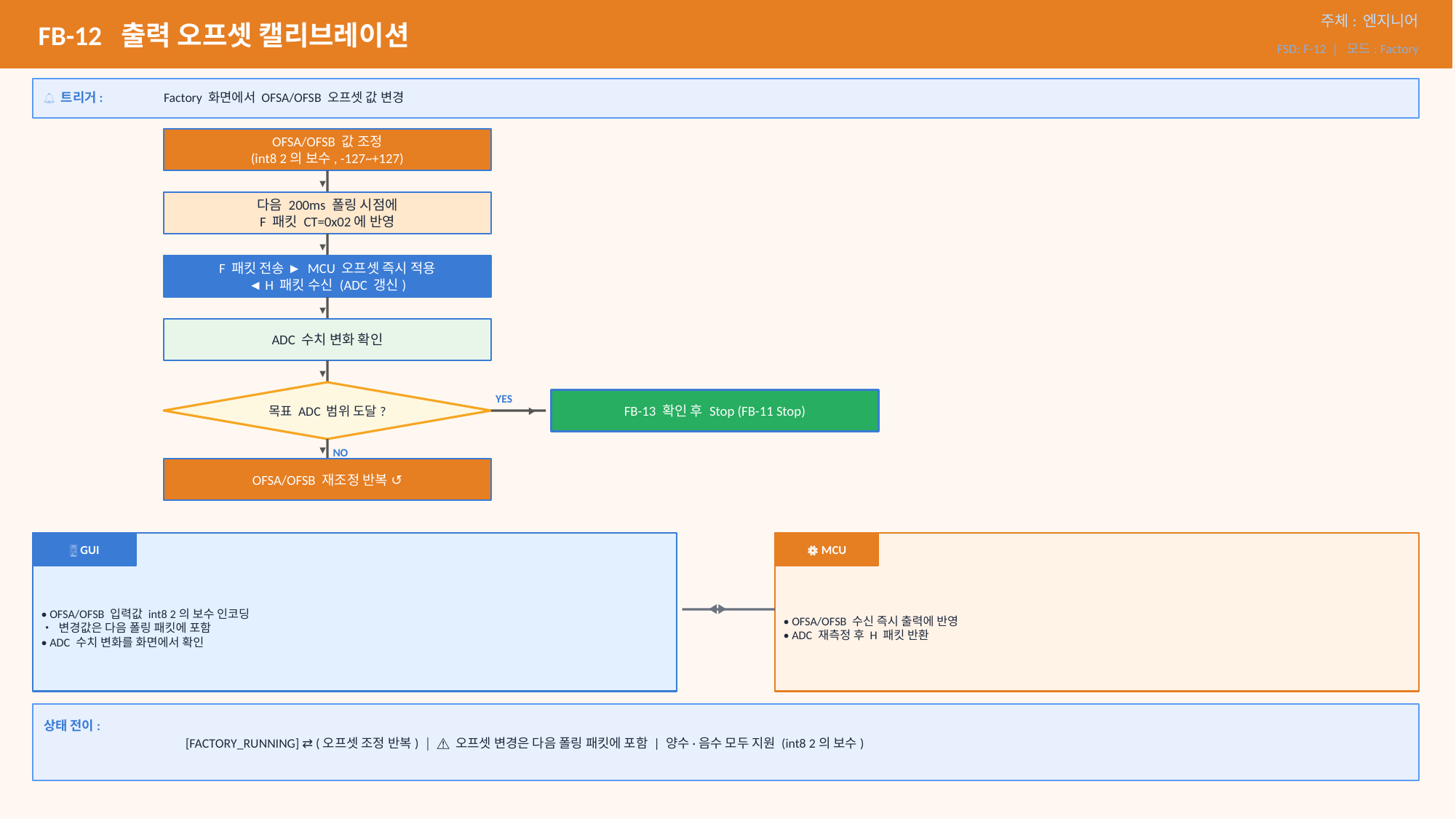

FB-12  출력 오프셋 캘리브레이션
주체: 엔지니어
FSD: F-12  |  모드: Factory

🔔 트리거:
Factory 화면에서 OFSA/OFSB 오프셋 값 변경

OFSA/OFSB 값 조정
(int8 2의 보수, -127~+127)

▼

다음 200ms 폴링 시점에
F 패킷 CT=0x02에 반영

▼

F 패킷 전송 ► MCU 오프셋 즉시 적용
◄ H 패킷 수신 (ADC 갱신)

▼

ADC 수치 변화 확인

▼

목표 ADC 범위 도달?
YES

FB-13 확인 후 Stop (FB-11 Stop)
▶

▼
NO

OFSA/OFSB 재조정 반복 ↺

🖥 GUI

⚙ MCU
• OFSA/OFSB 입력값 int8 2의 보수 인코딩
• 변경값은 다음 폴링 패킷에 포함
• ADC 수치 변화를 화면에서 확인
• OFSA/OFSB 수신 즉시 출력에 반영
• ADC 재측정 후 H 패킷 반환
◀▶

상태 전이:
[FACTORY_RUNNING] ⇄ (오프셋 조정 반복)  │  ⚠ 오프셋 변경은 다음 폴링 패킷에 포함 | 양수·음수 모두 지원 (int8 2의 보수)